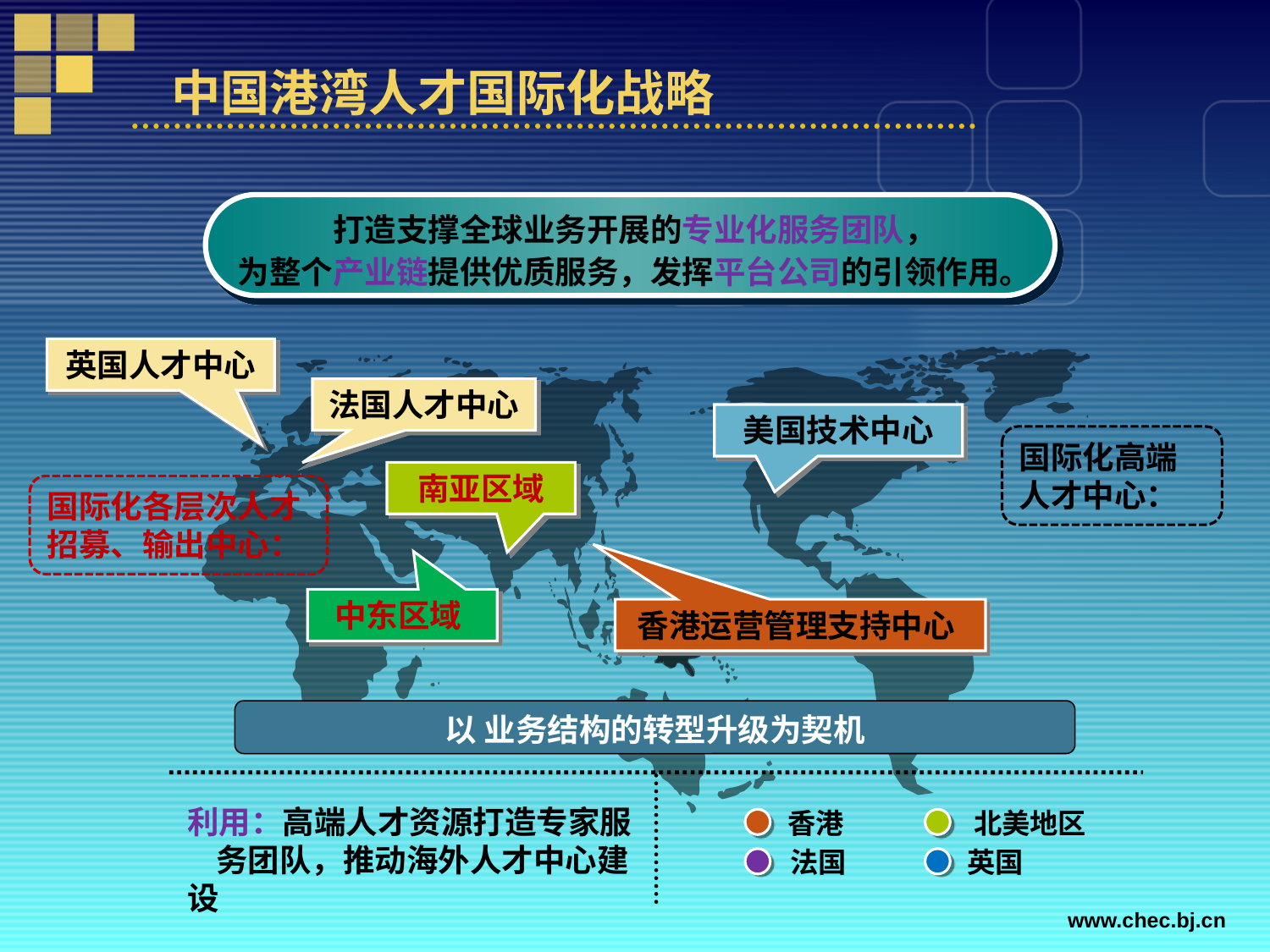

# 中国港湾人才国际化战略

打造支撑全球业务开展的专业化服务团队，
为整个产业链提供优质服务，发挥平台公司的引领作用。
英国人才中心

法国人才中心
美国技术中心
国际化高端
人才中心：
南亚区域
国际化各层次人才
招募、输出中心：

中东区域

香港运营管理支持中心
以 业务结构的转型升级为契机

利用：高端人才资源打造专家服      务团队，推动海外人才中心建设
香港
 北美地区

 法国

英国

www.chec.bj.cn